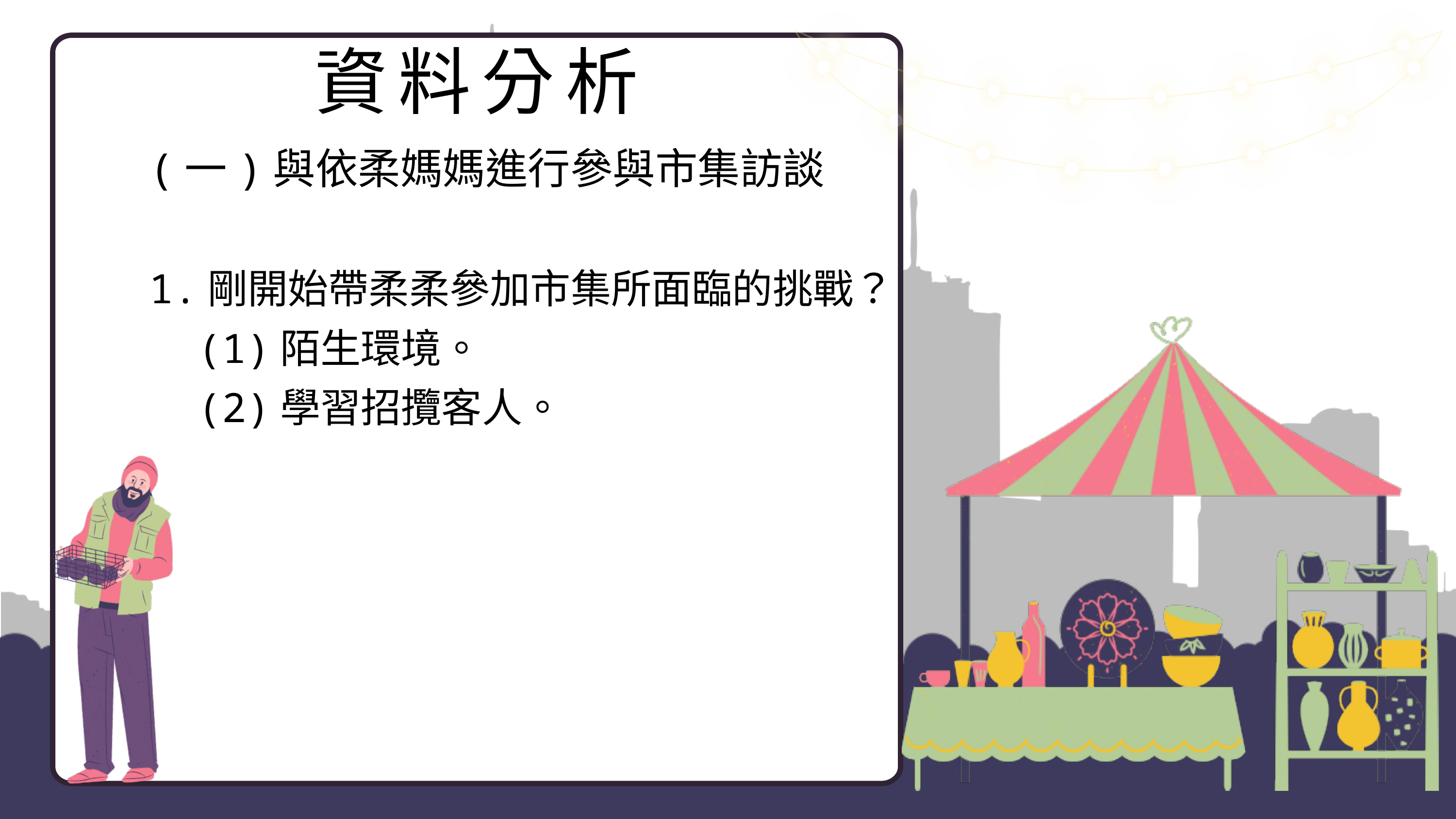

資料分析
(一)與依柔媽媽進行參與市集訪談

1.剛開始帶柔柔參加市集所面臨的挑戰？
  (1)陌生環境。
  (2)學習招攬客人。